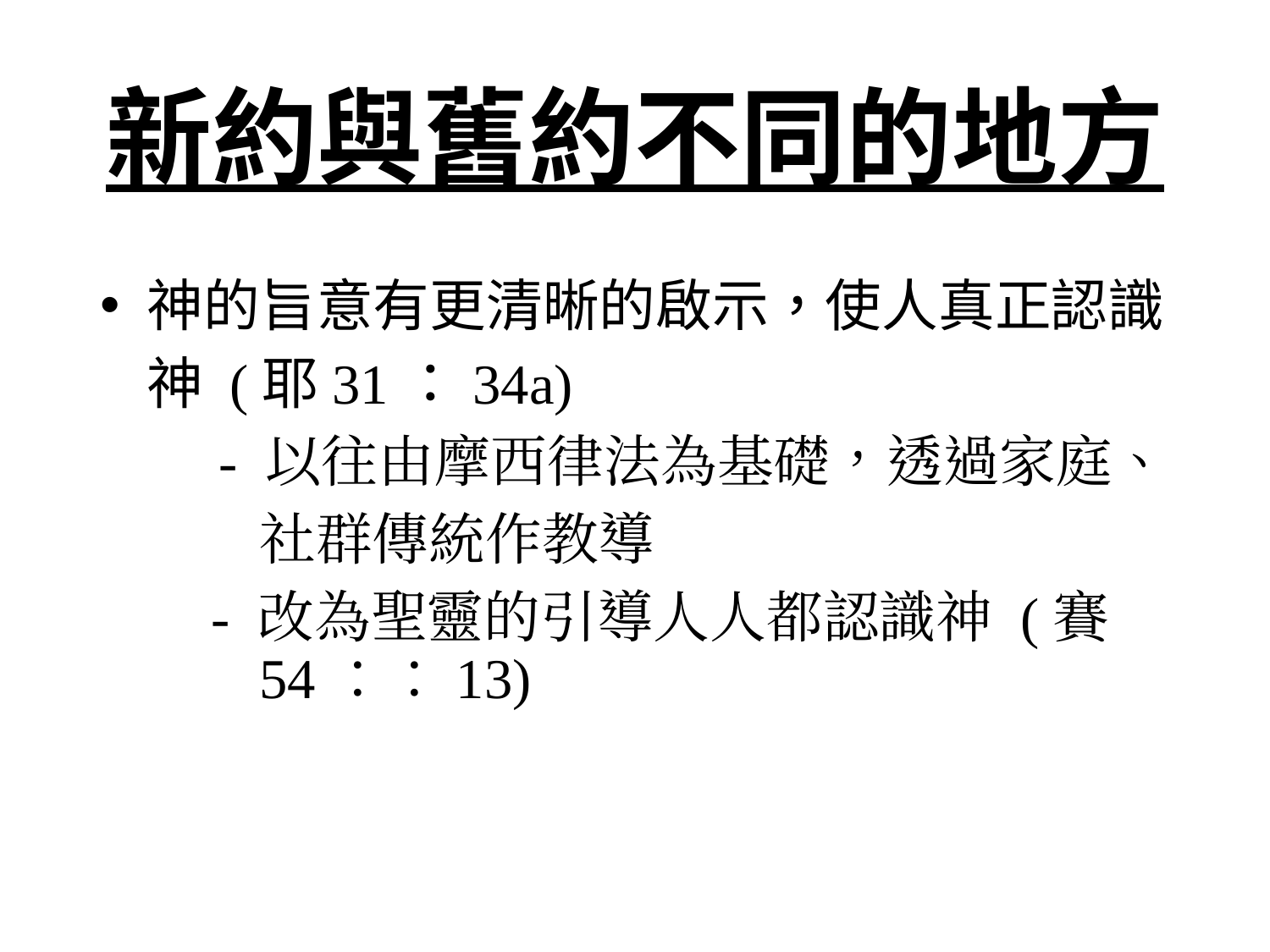

# 新約與舊約不同的地方
神的旨意有更清晰的啟示，使人真正認識神 (耶31：34a)
- 以往由摩西律法為基礎，透過家庭、社群傳統作教導
- 改為聖靈的引導人人都認識神 (賽54：：13)